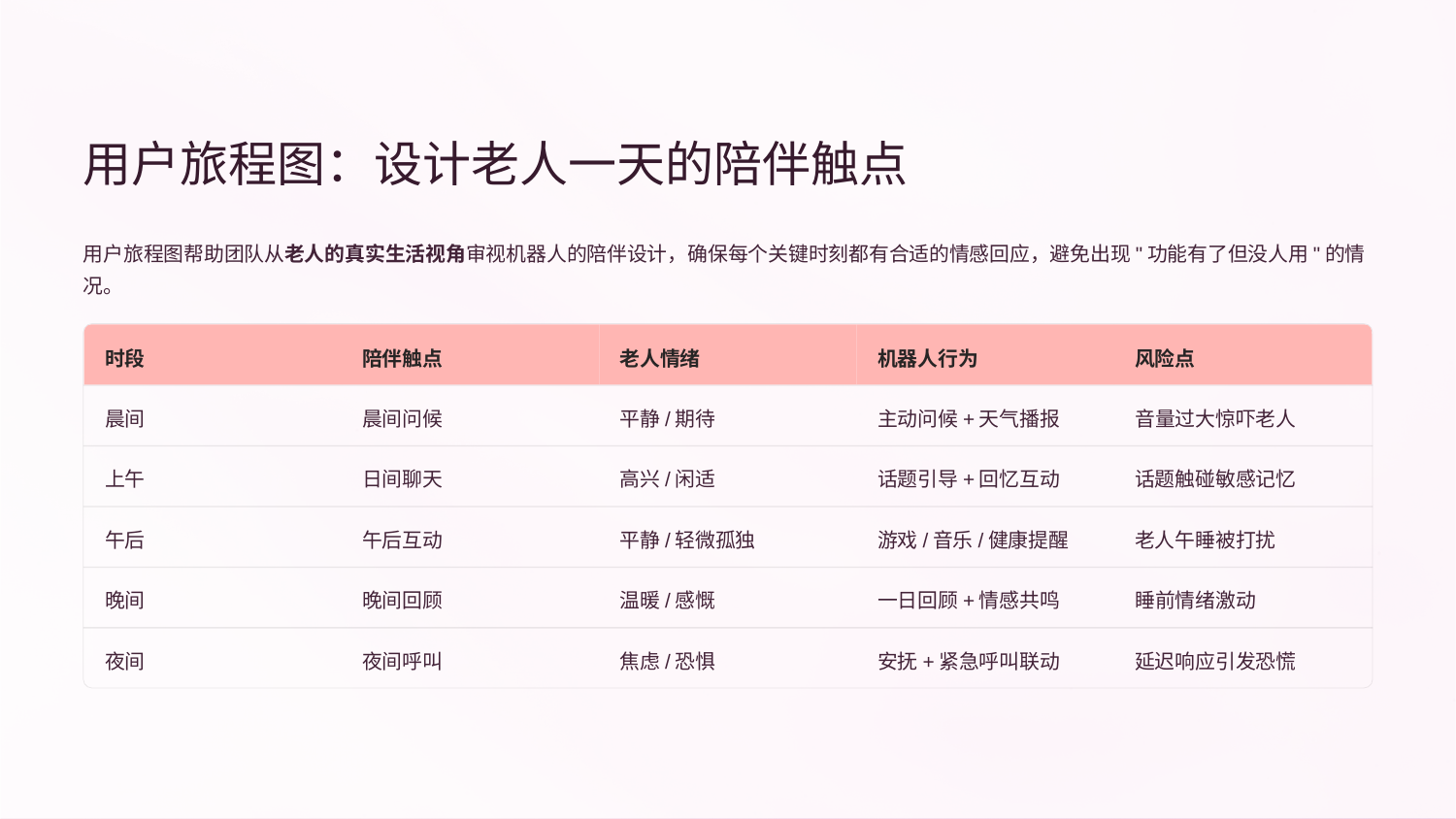

用户旅程图：设计老人一天的陪伴触点
用户旅程图帮助团队从老人的真实生活视角审视机器人的陪伴设计，确保每个关键时刻都有合适的情感回应，避免出现"功能有了但没人用"的情况。

时段
陪伴触点
老人情绪
机器人行为
风险点

晨间
晨间问候
平静/期待
主动问候+天气播报
音量过大惊吓老人

上午
日间聊天
高兴/闲适
话题引导+回忆互动
话题触碰敏感记忆

午后
午后互动
平静/轻微孤独
游戏/音乐/健康提醒
老人午睡被打扰

晚间
晚间回顾
温暖/感慨
一日回顾+情感共鸣
睡前情绪激动

夜间
夜间呼叫
焦虑/恐惧
安抚+紧急呼叫联动
延迟响应引发恐慌